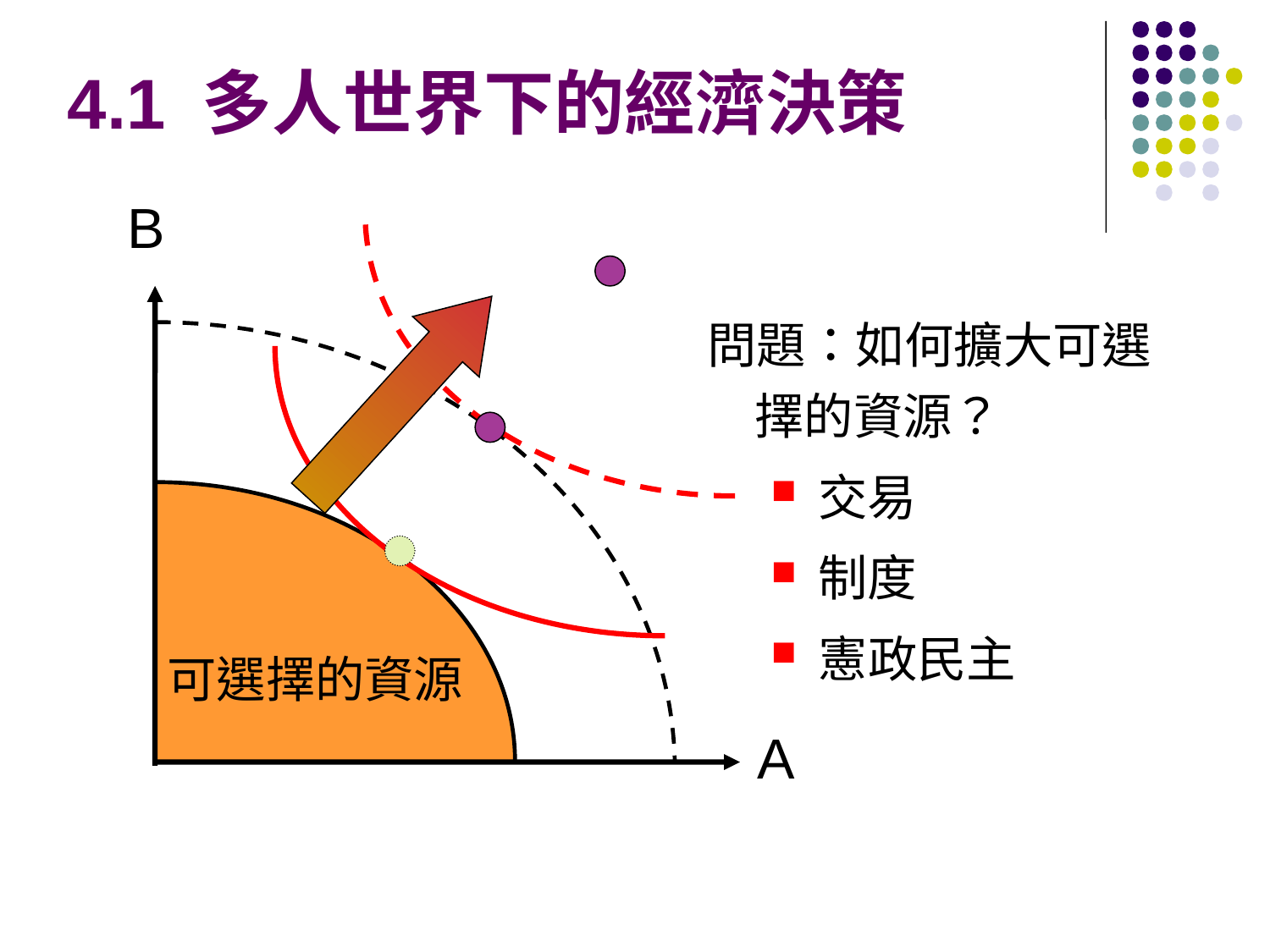

# 4.1 多人世界下的經濟決策
B

問題：如何擴大可選擇的資源？
交易
制度
憲政民主

可選擇的資源
A